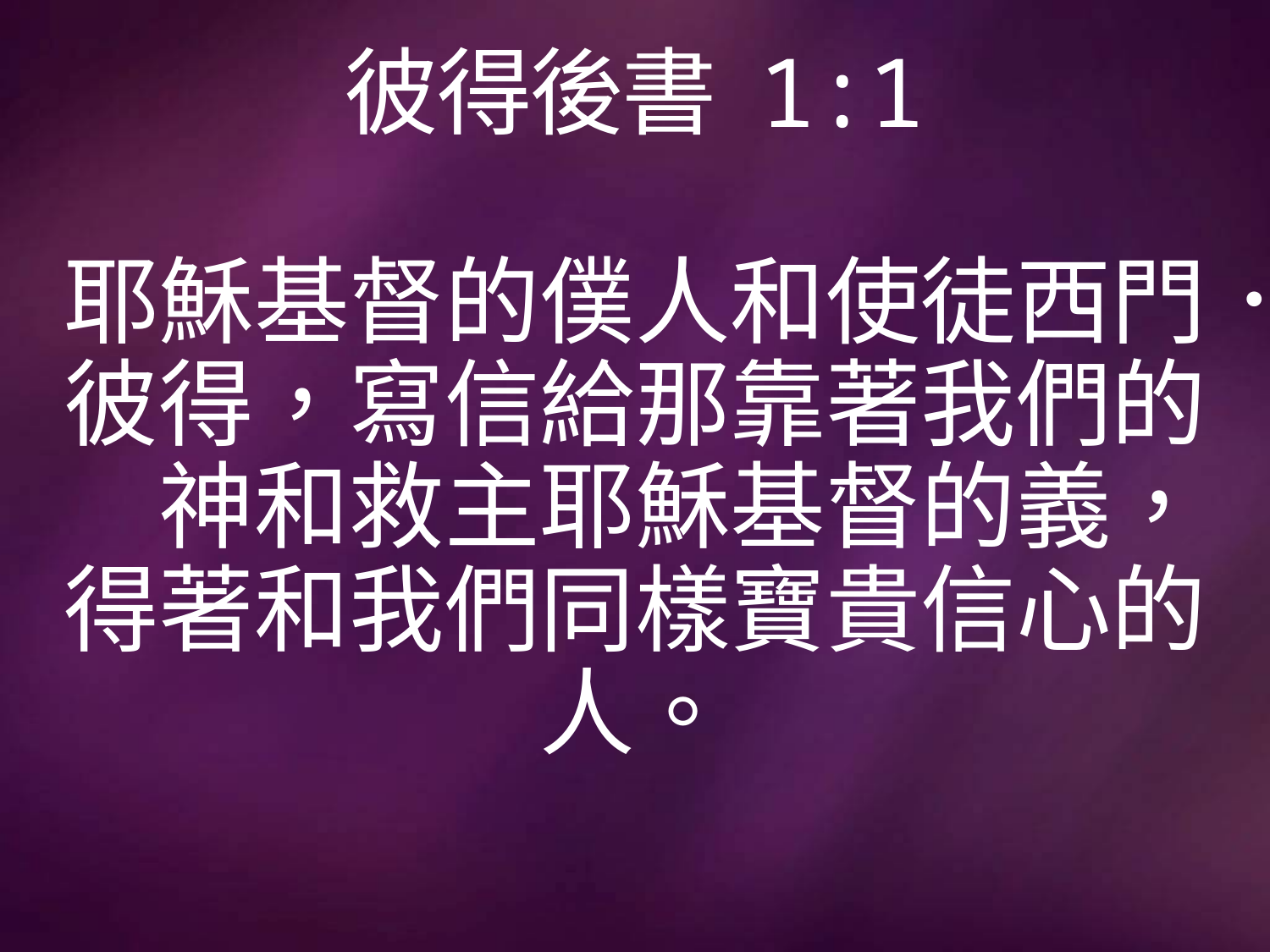

# 彼得後書 1:1
耶穌基督的僕人和使徒西門．彼得，寫信給那靠著我們的　神和救主耶穌基督的義，得著和我們同樣寶貴信心的人。